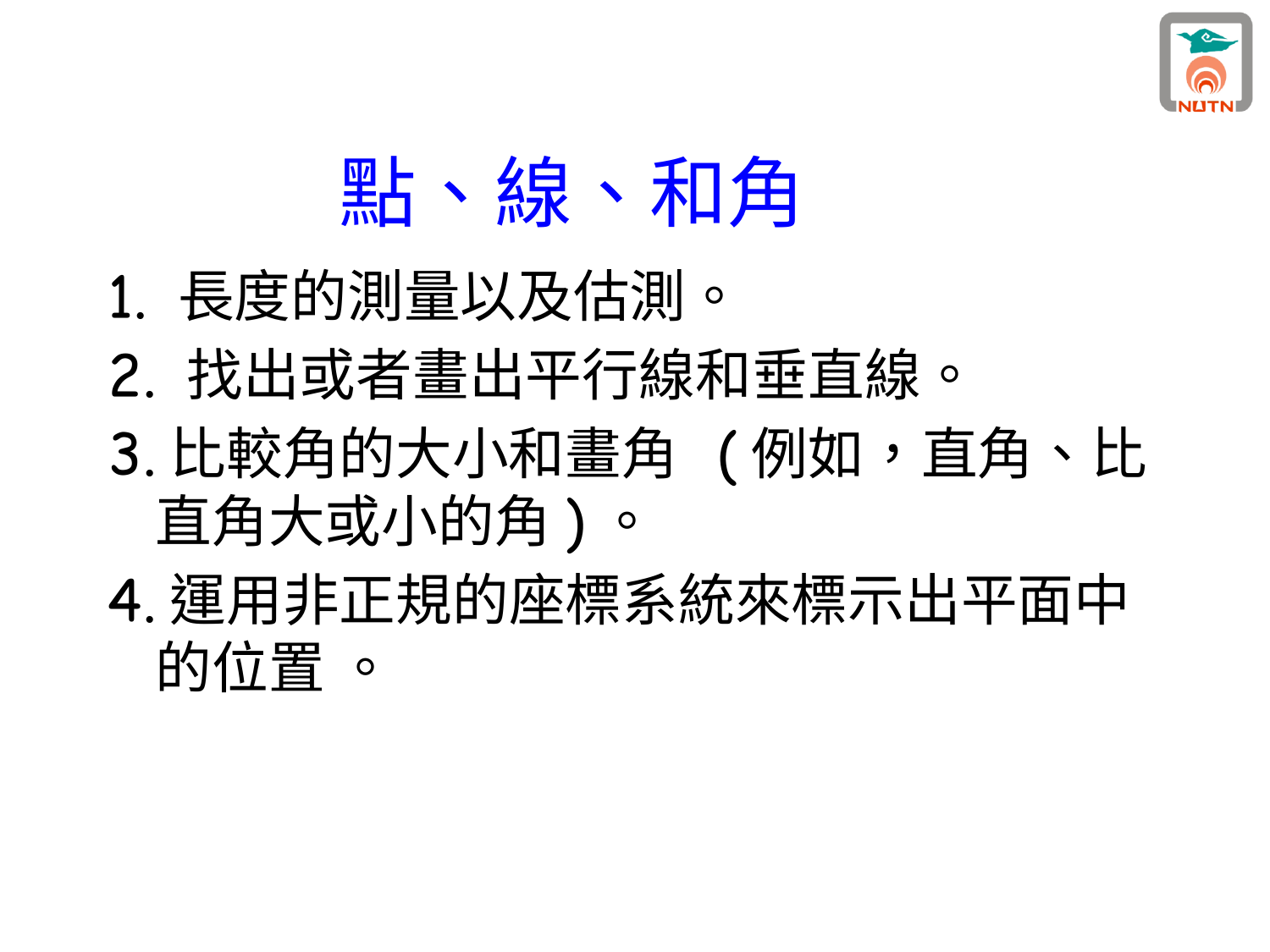

# 點、線、和角
1. 長度的測量以及估測。
2. 找出或者畫出平行線和垂直線。
3.比較角的大小和畫角  (例如，直角、比直角大或小的角)。
4.運用非正規的座標系統來標示出平面中的位置 。